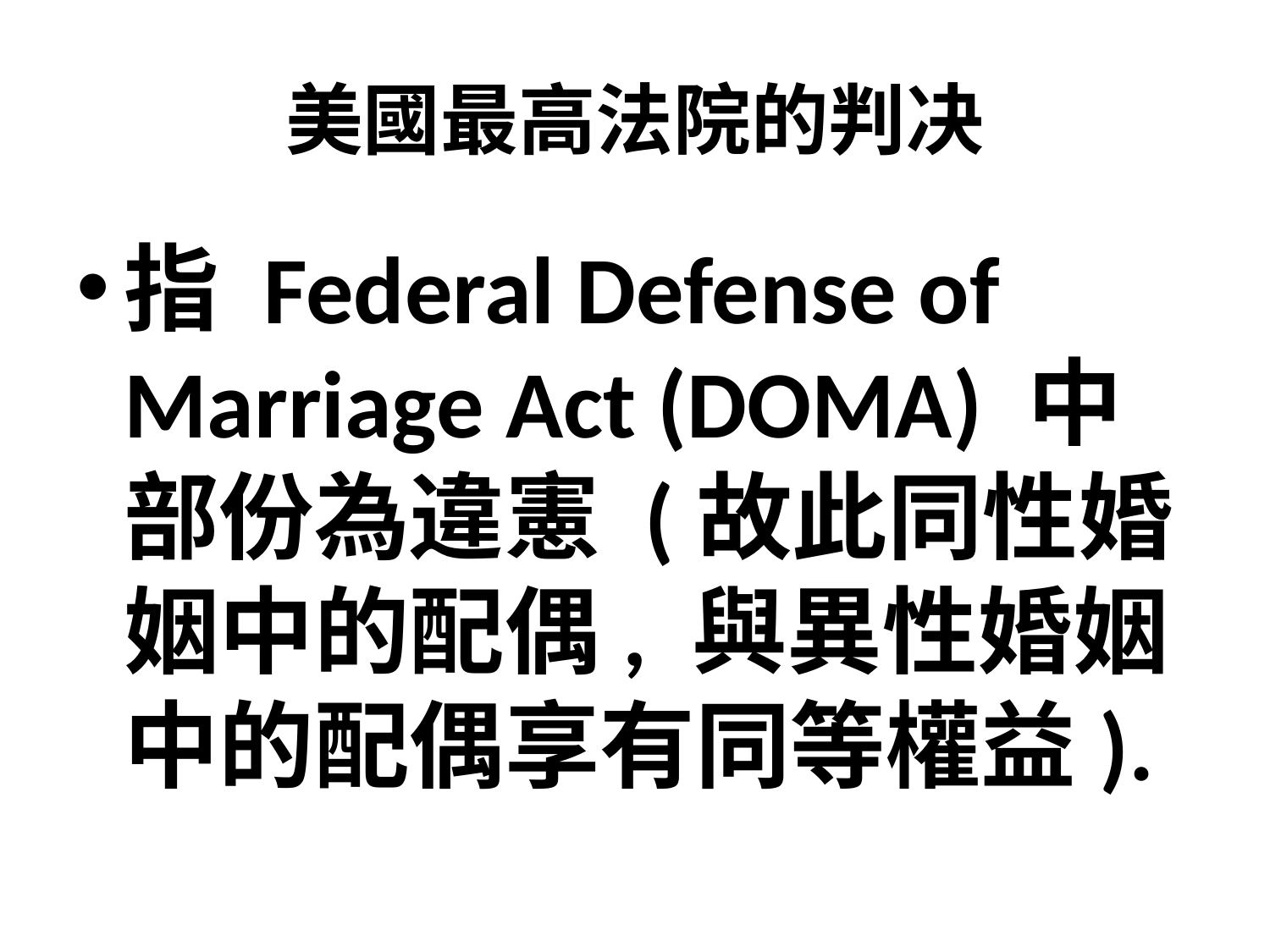

# 美國最高法院的判决
指 Federal Defense of Marriage Act (DOMA) 中部份為違憲 (故此同性婚姻中的配偶, 與異性婚姻中的配偶享有同等權益).